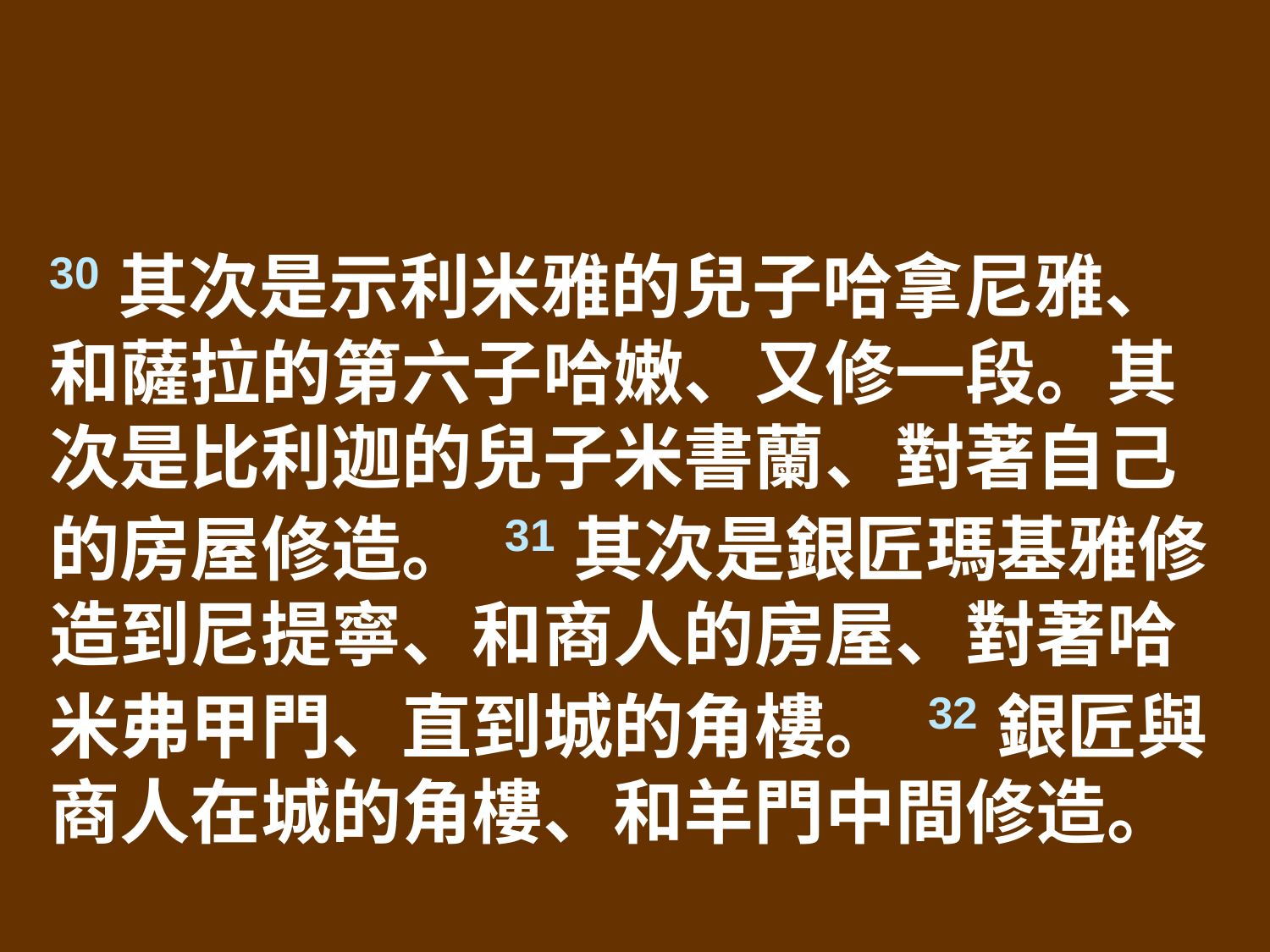

30其次是示利米雅的兒子哈拿尼雅、和薩拉的第六子哈嫩、又修一段。其次是比利迦的兒子米書蘭、對著自己的房屋修造。 31其次是銀匠瑪基雅修造到尼提寧、和商人的房屋、對著哈米弗甲門、直到城的角樓。 32銀匠與商人在城的角樓、和羊門中間修造。